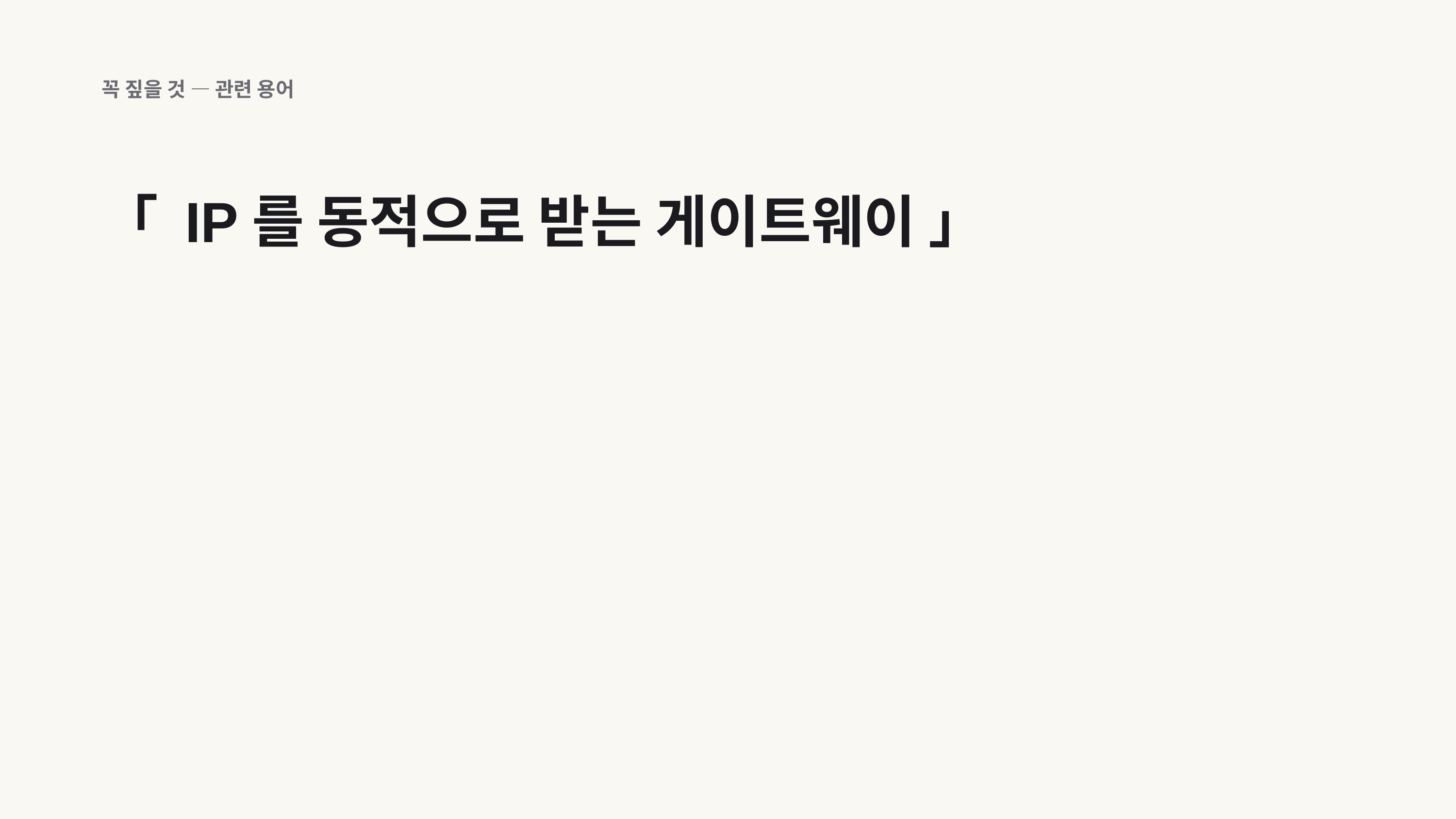

꼭 짚을 것 — 관련 용어
「 IP를 동적으로 받는 게이트웨이 」